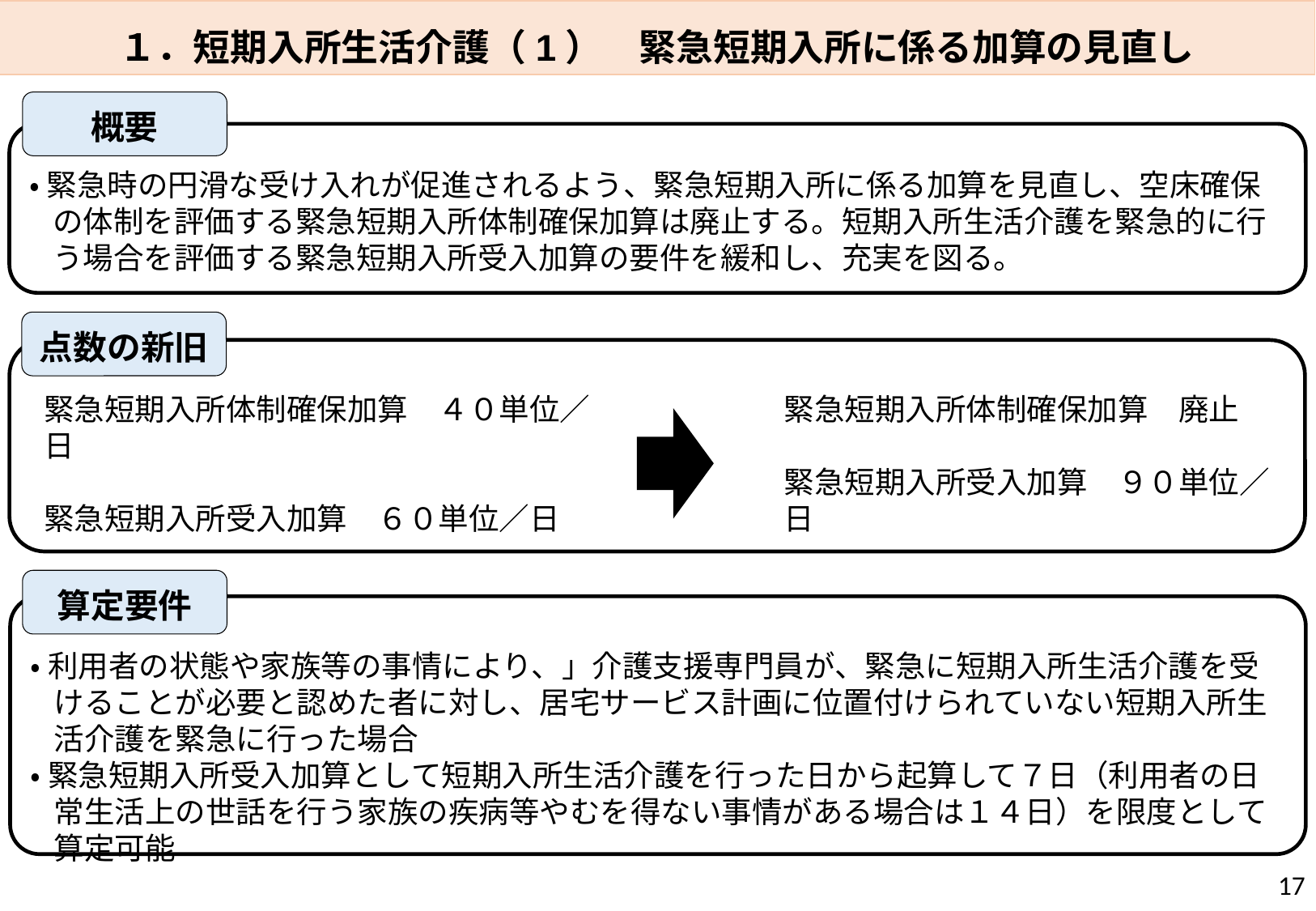

１．短期入所生活介護（1）　緊急短期入所に係る加算の見直し
概要

・ 緊急時の円滑な受け入れが促進されるよう、緊急短期入所に係る加算を見直し、空床確保の体制を評価する緊急短期入所体制確保加算は廃止する。短期入所生活介護を緊急的に行う場合を評価する緊急短期入所受入加算の要件を緩和し、充実を図る。
点数の新旧

緊急短期入所体制確保加算　４０単位／日

緊急短期入所受入加算　６０単位／日
緊急短期入所体制確保加算　廃止

緊急短期入所受入加算　９０単位／日

算定要件

・ 利用者の状態や家族等の事情により、」介護支援専門員が、緊急に短期入所生活介護を受けることが必要と認めた者に対し、居宅サービス計画に位置付けられていない短期入所生活介護を緊急に行った場合
・ 緊急短期入所受入加算として短期入所生活介護を行った日から起算して７日（利用者の日常生活上の世話を行う家族の疾病等やむを得ない事情がある場合は１４日）を限度として算定可能
17